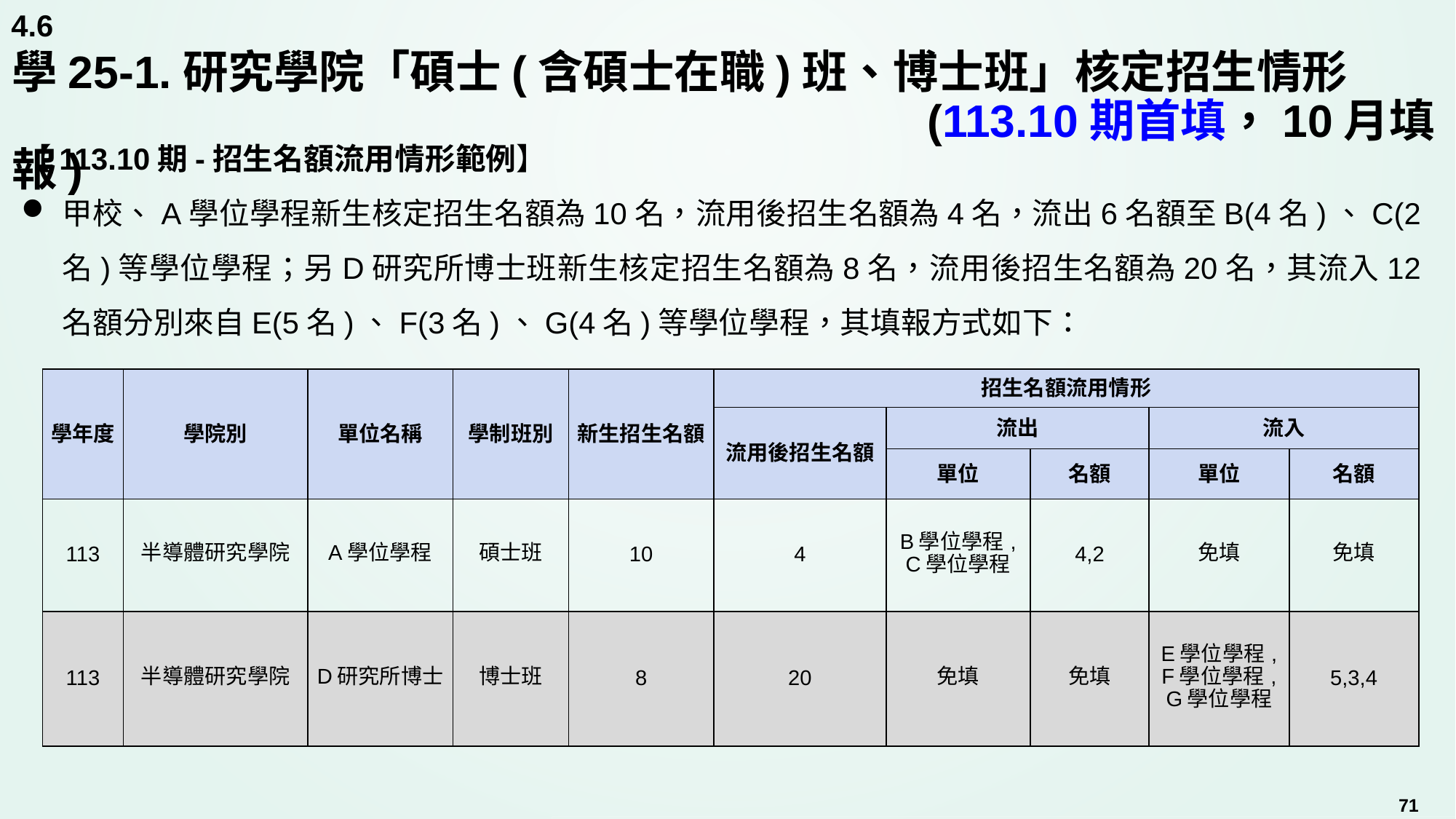

4.6
# 學25-1.研究學院「碩士(含碩士在職)班、博士班」核定招生情形 (113.10期首填，10月填報)
【113.10期-招生名額流用情形範例】
甲校、A學位學程新生核定招生名額為10名，流用後招生名額為4名，流出6名額至B(4名)、C(2名)等學位學程；另D研究所博士班新生核定招生名額為8名，流用後招生名額為20名，其流入12名額分別來自E(5名)、F(3名)、G(4名)等學位學程，其填報方式如下：
| 學年度 | 學院別 | 單位名稱 | 學制班別 | 新生招生名額 | 招生名額流用情形 |  |  |  |  |
| --- | --- | --- | --- | --- | --- | --- | --- | --- | --- |
|  |  |  |  |  | 流用後招生名額 | 流出 |  | 流入 |  |
|  |  |  |  |  |  | 單位 | 名額 | 單位 | 名額 |
| 113 | 半導體研究學院 | A學位學程 | 碩士班 | 10 | 4 | B學位學程, C學位學程 | 4,2 | 免填 | 免填 |
| 113 | 半導體研究學院 | D研究所博士 | 博士班 | 8 | 20 | 免填 | 免填 | E學位學程, F學位學程, G學位學程 | 5,3,4 |